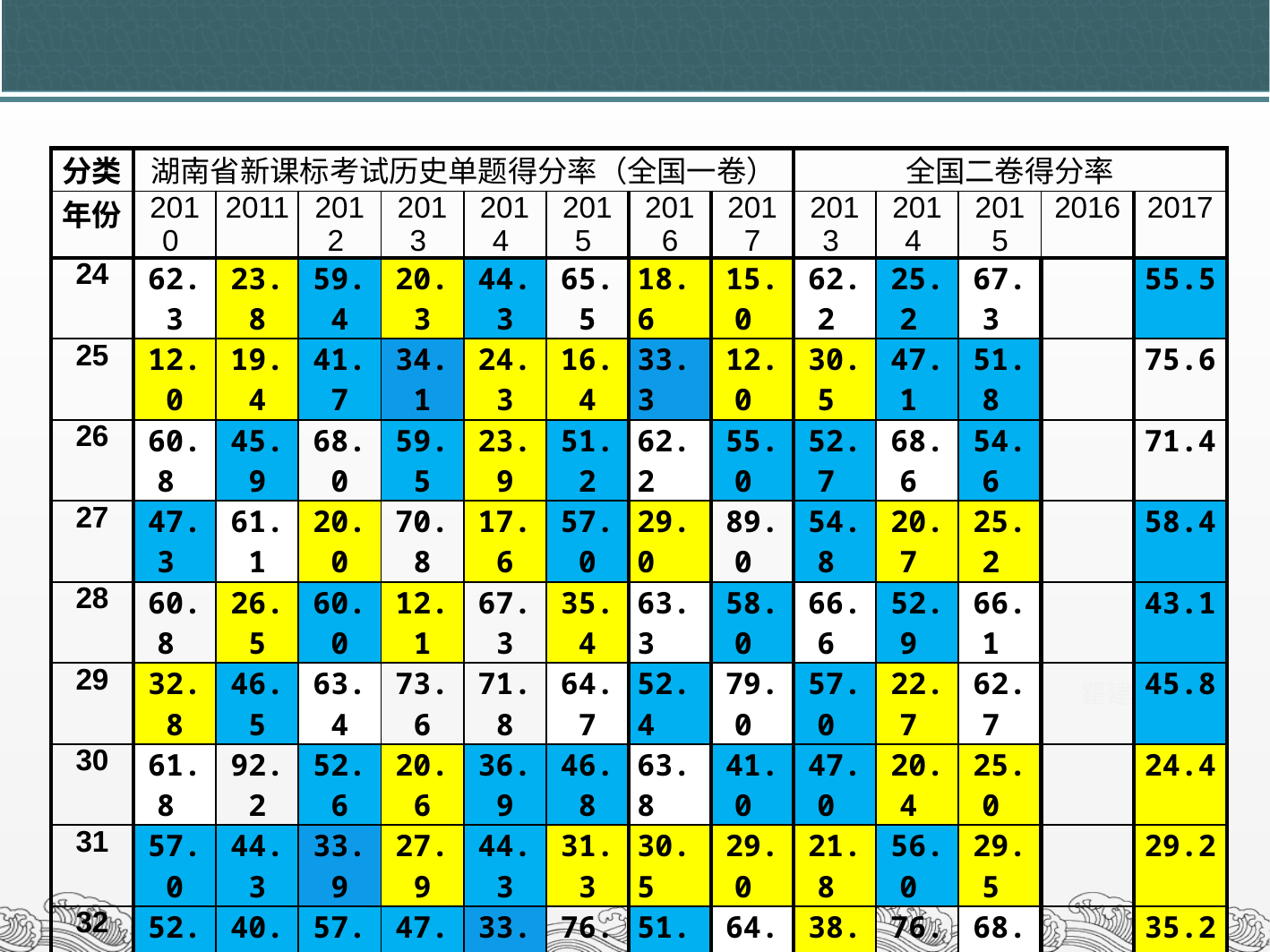

| 分类 | 湖南省新课标考试历史单题得分率（全国一卷） |  |  |  |  |  |  |  | 全国二卷得分率 |  |  |  |  |
| --- | --- | --- | --- | --- | --- | --- | --- | --- | --- | --- | --- | --- | --- |
| 年份 | 2010 | 2011 | 2012 | 2013 | 2014 | 2015 | 2016 | 2017 | 2013 | 2014 | 2015 | 2016 | 2017 |
| 24 | 62.3 | 23.8 | 59.4 | 20.3 | 44.3 | 65.5 | 18.6 | 15.0 | 62.2 | 25.2 | 67.3 |  | 55.5 |
| 25 | 12.0 | 19.4 | 41.7 | 34.1 | 24.3 | 16.4 | 33.3 | 12.0 | 30.5 | 47.1 | 51.8 |  | 75.6 |
| 26 | 60.8 | 45.9 | 68.0 | 59.5 | 23.9 | 51.2 | 62.2 | 55.0 | 52.7 | 68.6 | 54.6 |  | 71.4 |
| 27 | 47.3 | 61.1 | 20.0 | 70.8 | 17.6 | 57.0 | 29.0 | 89.0 | 54.8 | 20.7 | 25.2 |  | 58.4 |
| 28 | 60.8 | 26.5 | 60.0 | 12.1 | 67.3 | 35.4 | 63.3 | 58.0 | 66.6 | 52.9 | 66.1 |  | 43.1 |
| 29 | 32.8 | 46.5 | 63.4 | 73.6 | 71.8 | 64.7 | 52.4 | 79.0 | 57.0 | 22.7 | 62.7 |  | 45.8 |
| 30 | 61.8 | 92.2 | 52.6 | 20.6 | 36.9 | 46.8 | 63.8 | 41.0 | 47.0 | 20.4 | 25.0 |  | 24.4 |
| 31 | 57.0 | 44.3 | 33.9 | 27.9 | 44.3 | 31.3 | 30.5 | 29.0 | 21.8 | 56.0 | 29.5 |  | 29.2 |
| 32 | 52.3 | 40.0 | 57.3 | 47.0 | 33.2 | 76.6 | 51.1 | 64.0 | 38.1 | 76.0 | 68.2 |  | 35.2 |
| 33 | 62.0 | 53.0 | 32.2 | 41.1 | 39.3 | 83.8 | 57.1 | 42.0 | 42.3 | 67.4 | 62.3 |  | 13.7 |
| 34 | 58.5 | 55.4 | 32.2 | 44.7 | 48.5 | 73.5 | 33.3 | 38.0 | 35.2 | 58.9 | 21.6 |  | 52.8 |
| 35 | 84.5 | 60.2 | 31.7 | 65.4 | 60.6 | 56.0 | 30.7 | 43.0 | 79.3 | 52.5 | 61.0 |  | 90.3 |
| 得分率 | 54.3 | 47.4 | 46.0 | 43.1 | 42.7 | 54.9 | 43.8 | 47.0 | 49.0 | 47.4 | 49.6 |  | 49.6 |
| 平均分 | 26.1 | 22.7 | 22.1 | 20.7 | 20.5 | 26.3 | 21.0 | 22.6 | 23.5 | 22.7 | 23.8 |  | 23.8 |
| 备注 | 湘样 | 湘省 | 湘省 | 湘省 | 湘省 | 湘省 | 湘省 | 粤省 | 全国 | 全国 | 全国 |  | 辽省 |